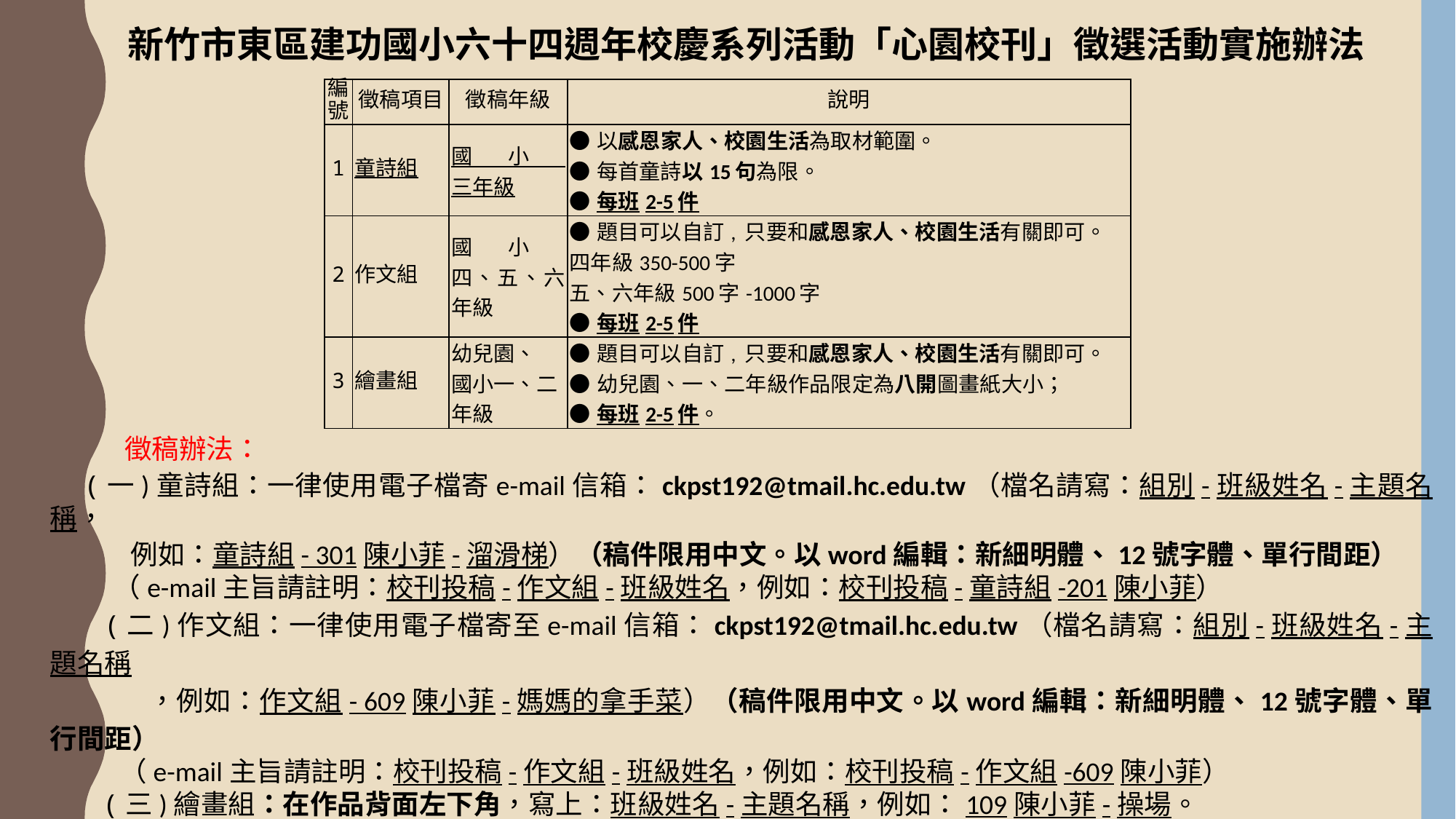

新竹市東區建功國小六十四週年校慶系列活動「心園校刊」徵選活動實施辦法
| 編號 | 徵稿項目 | 徵稿年級 | 說明 |
| --- | --- | --- | --- |
| 1 | 童詩組 | 國小 三年級 | ●以感恩家人、校園生活為取材範圍。 ●每首童詩以15句為限。 ●每班2-5件 |
| 2 | 作文組 | 國小 四、五、六年級 | ●題目可以自訂, 只要和感恩家人、校園生活有關即可。 四年級350-500字 五、六年級500字-1000字 ●每班2-5件 |
| 3 | 繪畫組 | 幼兒園、 國小一、二年級 | ●題目可以自訂, 只要和感恩家人、校園生活有關即可。 ●幼兒園、一、二年級作品限定為八開圖畫紙大小； ●每班2-5件。 |
           徵稿辦法：
  (一)童詩組：一律使用電子檔寄e-mail信箱：ckpst192@tmail.hc.edu.tw（檔名請寫：組別-班級姓名-主題名稱，
            例如：童詩組- 301陳小菲-溜滑梯）（稿件限用中文。以word編輯：新細明體、12號字體、單行間距）
      （e-mail主旨請註明：校刊投稿-作文組-班級姓名，例如：校刊投稿-童詩組-201陳小菲）
  (二)作文組：一律使用電子檔寄至e-mail信箱：ckpst192@tmail.hc.edu.tw（檔名請寫：組別-班級姓名-主題名稱
           ，例如：作文組- 609陳小菲-媽媽的拿手菜）（稿件限用中文。以word編輯：新細明體、12號字體、單行間距）
       （e-mail主旨請註明：校刊投稿-作文組-班級姓名，例如：校刊投稿-作文組-609陳小菲）
  (三)繪畫組：在作品背面左下角，寫上：班級姓名-主題名稱，例如：109陳小菲-操場。
           截稿日期：111年03月05日(五)中午12:00截止